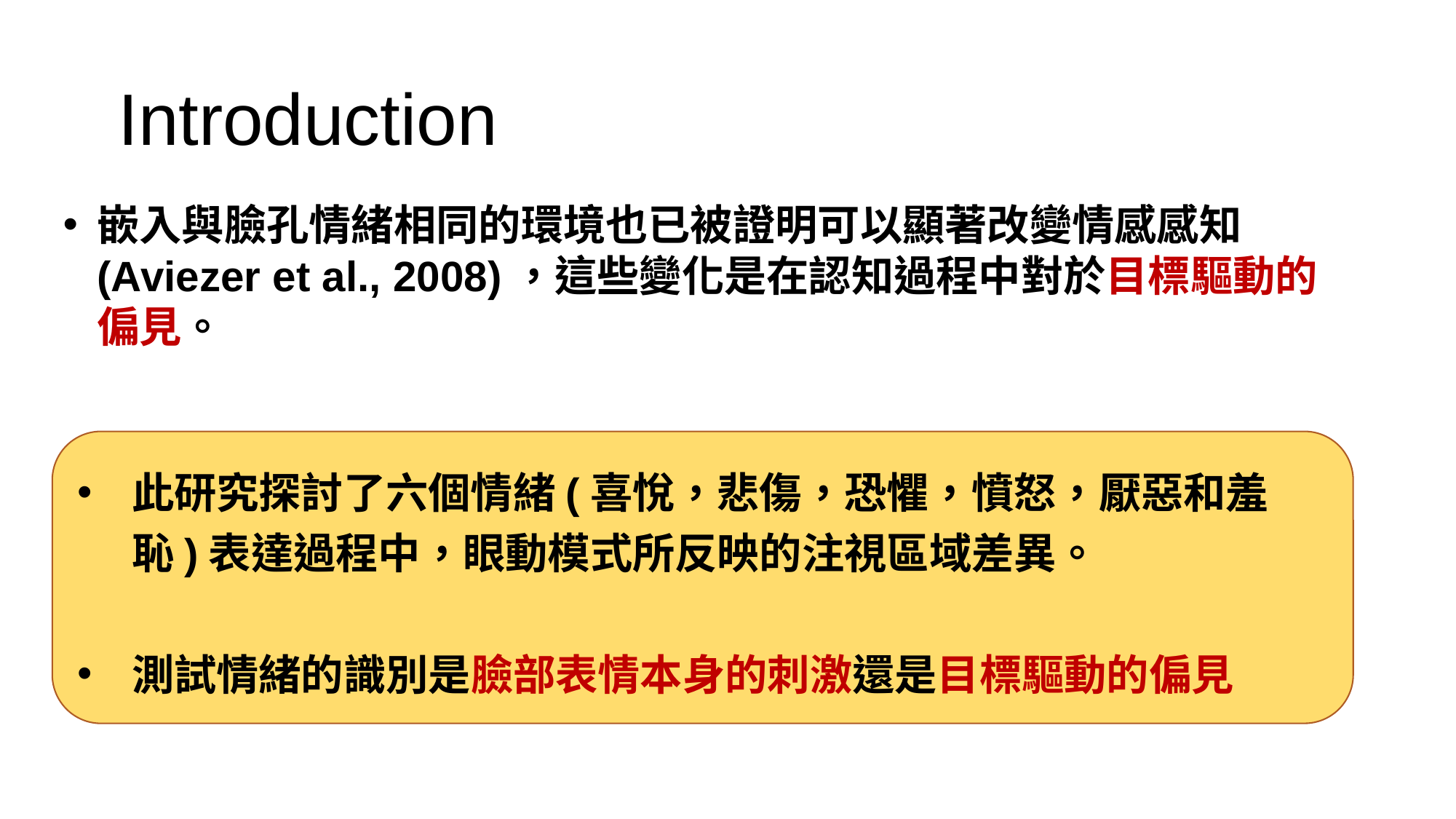

Introduction
嵌入與臉孔情緒相同的環境也已被證明可以顯著改變情感感知(Aviezer et al., 2008)，這些變化是在認知過程中對於目標驅動的偏見。
此研究探討了六個情緒(喜悅，悲傷，恐懼，憤怒，厭惡和羞恥)表達過程中，眼動模式所反映的注視區域差異。

測試情緒的識別是臉部表情本身的刺激還是目標驅動的偏見